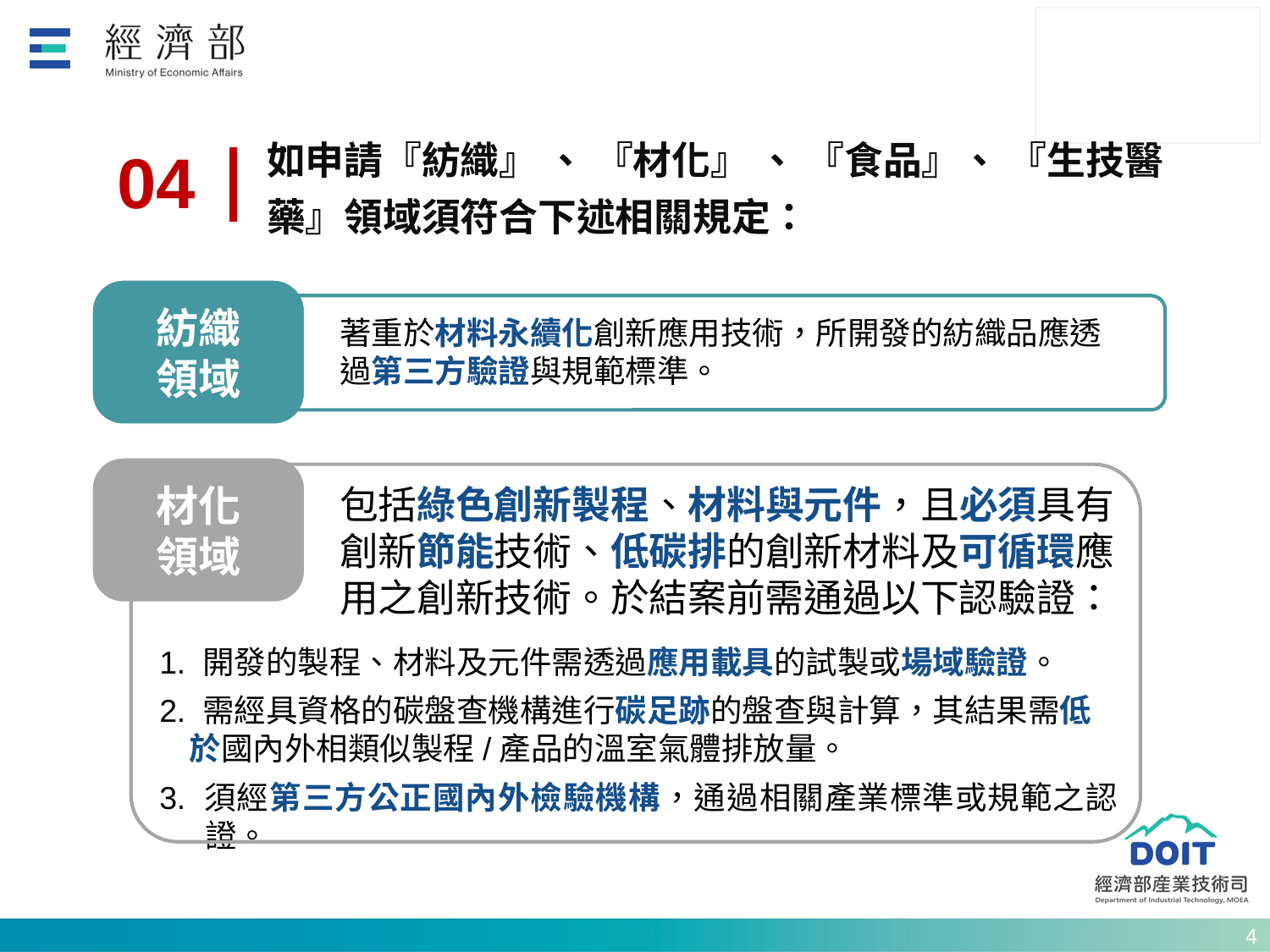

如申請『紡織』 、 『材化』 、 『食品』、 『生技醫藥』領域須符合下述相關規定：
04
紡織
領域

著重於材料永續化創新應用技術，所開發的紡織品應透過第三方驗證與規範標準。
材化
領域

包括綠色創新製程、材料與元件，且必須具有創新節能技術、低碳排的創新材料及可循環應用之創新技術。於結案前需通過以下認驗證：
1. 開發的製程、材料及元件需透過應用載具的試製或場域驗證。
2. 需經具資格的碳盤查機構進行碳足跡的盤查與計算，其結果需低於國內外相類似製程/產品的溫室氣體排放量。
3. 須經第三方公正國內外檢驗機構，通過相關產業標準或規範之認證。
4